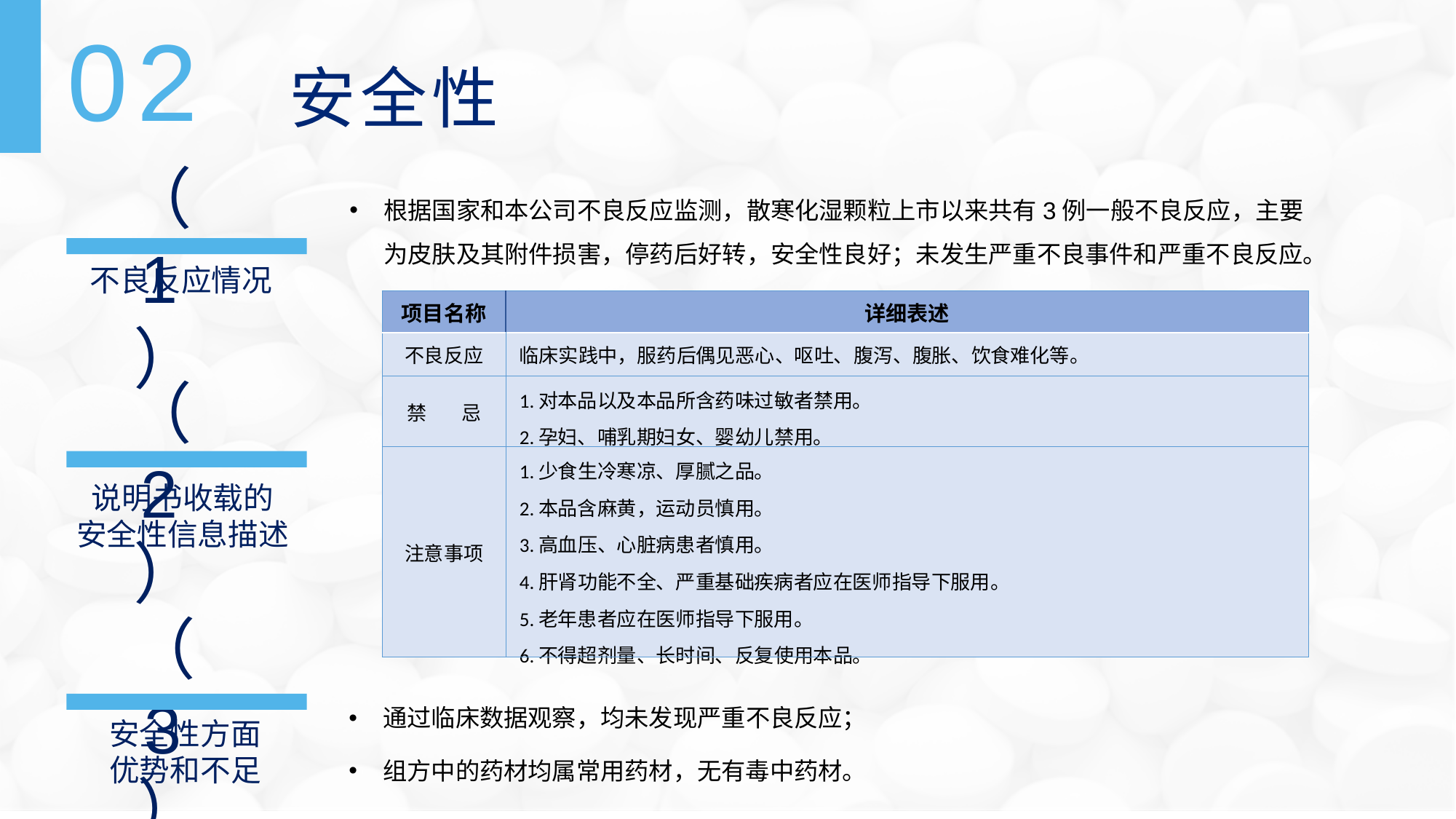

02
安全性
（1）
根据国家和本公司不良反应监测，散寒化湿颗粒上市以来共有3例一般不良反应，主要为皮肤及其附件损害，停药后好转，安全性良好；未发生严重不良事件和严重不良反应。

不良反应情况
| 项目名称 | 详细表述 |
| --- | --- |
| 不良反应 | 临床实践中，服药后偶见恶心、呕吐、腹泻、腹胀、饮食难化等。 |
| 禁 忌 | 1.对本品以及本品所含药味过敏者禁用。 2.孕妇、哺乳期妇女、婴幼儿禁用。 |
| 注意事项 | 1.少食生冷寒凉、厚腻之品。 2.本品含麻黄，运动员慎用。 3.高血压、心脏病患者慎用。 4.肝肾功能不全、严重基础疾病者应在医师指导下服用。 5.老年患者应在医师指导下服用。 6.不得超剂量、长时间、反复使用本品。 |
（2）

说明书收载的
安全性信息描述
（3）
通过临床数据观察，均未发现严重不良反应；
组方中的药材均属常用药材，无有毒中药材。

安全性方面
优势和不足